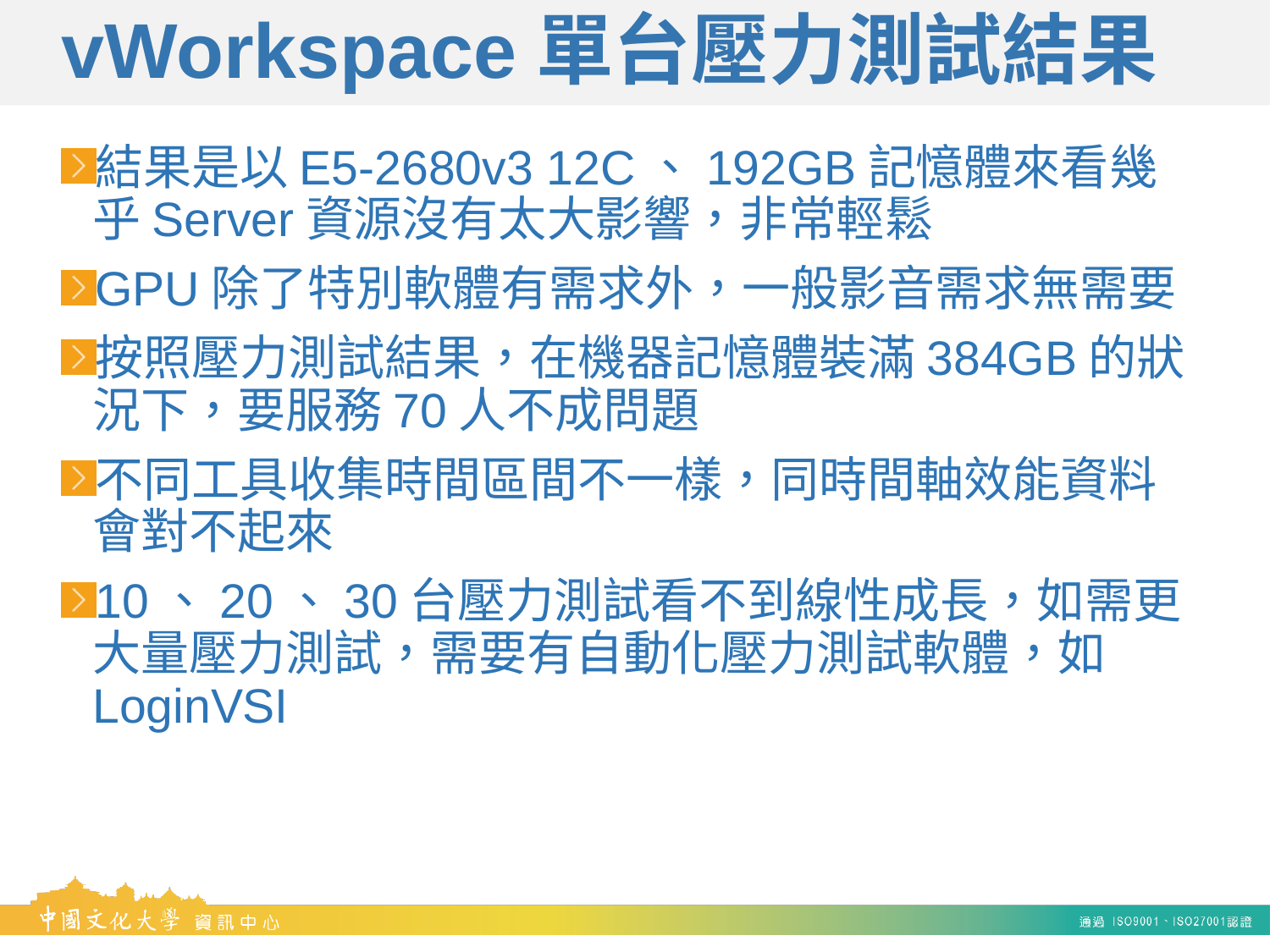

# vWorkspace單台壓力測試結果
結果是以E5-2680v3 12C、192GB記憶體來看幾乎Server資源沒有太大影響，非常輕鬆
GPU除了特別軟體有需求外，一般影音需求無需要
按照壓力測試結果，在機器記憶體裝滿384GB的狀況下，要服務70人不成問題
不同工具收集時間區間不一樣，同時間軸效能資料會對不起來
10、20、30台壓力測試看不到線性成長，如需更大量壓力測試，需要有自動化壓力測試軟體，如LoginVSI